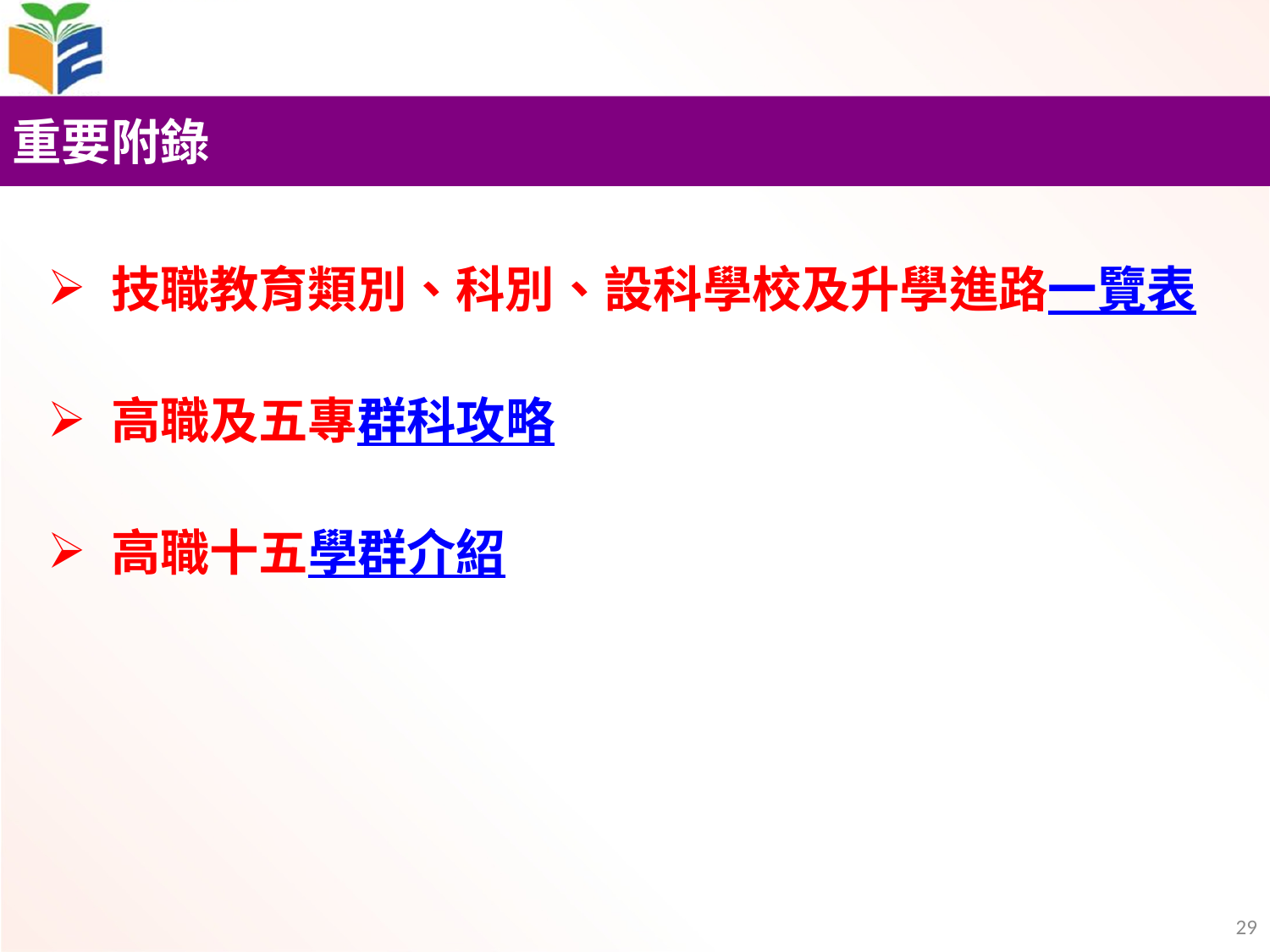

重要附錄
技職教育類別、科別、設科學校及升學進路一覽表
高職及五專群科攻略
高職十五學群介紹
29